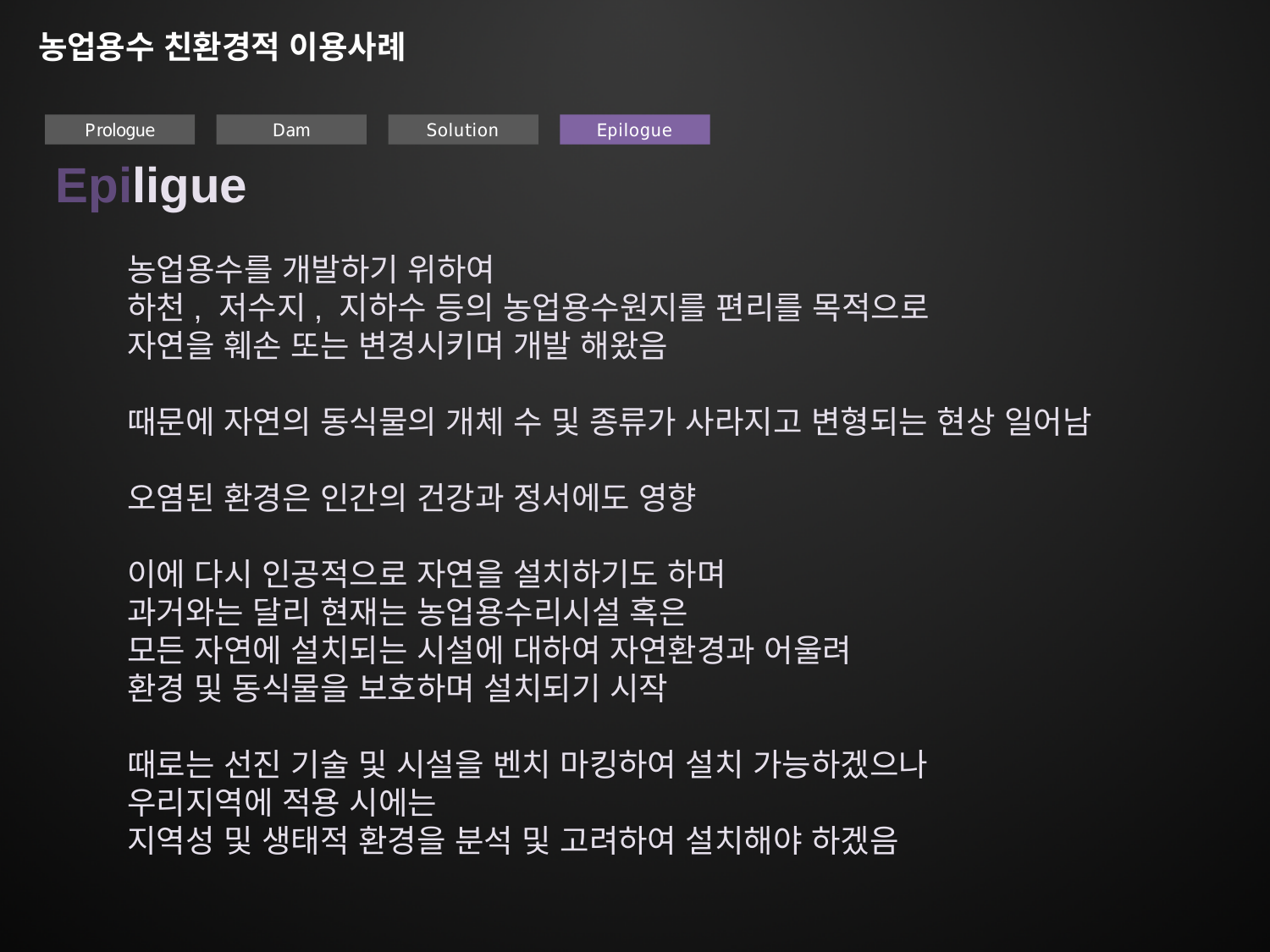

농업용수 친환경적 이용사례
Prologue
Dam
Solution
Epilogue
Epiligue
농업용수를 개발하기 위하여
하천, 저수지, 지하수 등의 농업용수원지를 편리를 목적으로
자연을 훼손 또는 변경시키며 개발 해왔음

때문에 자연의 동식물의 개체 수 및 종류가 사라지고 변형되는 현상 일어남

오염된 환경은 인간의 건강과 정서에도 영향

이에 다시 인공적으로 자연을 설치하기도 하며
과거와는 달리 현재는 농업용수리시설 혹은
모든 자연에 설치되는 시설에 대하여 자연환경과 어울려
환경 및 동식물을 보호하며 설치되기 시작

때로는 선진 기술 및 시설을 벤치 마킹하여 설치 가능하겠으나
우리지역에 적용 시에는
지역성 및 생태적 환경을 분석 및 고려하여 설치해야 하겠음